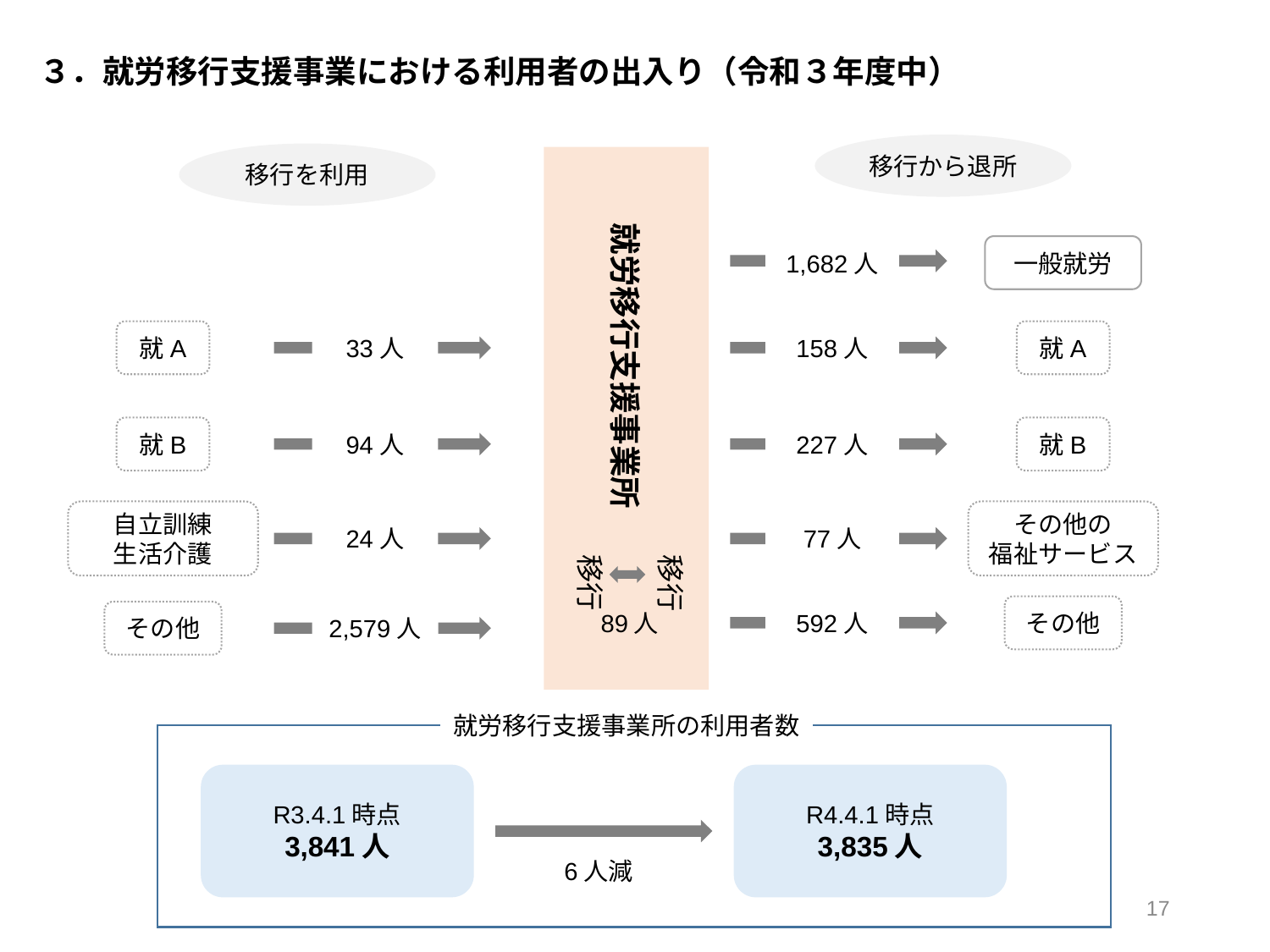

３．就労移行支援事業における利用者の出入り（令和３年度中）
移行から退所
移行を利用
　　就労移行支援事業所
1,682人
一般就労

就A
33人
158人
就A

就B
94人
227人
就B

自立訓練
生活介護
その他の
福祉サービス
24人
77人

移行
移行

89人
592人
その他
その他
2,579人

就労移行支援事業所の利用者数

R3.4.1時点
3,841人
R4.4.1時点
3,835人

6人減
17